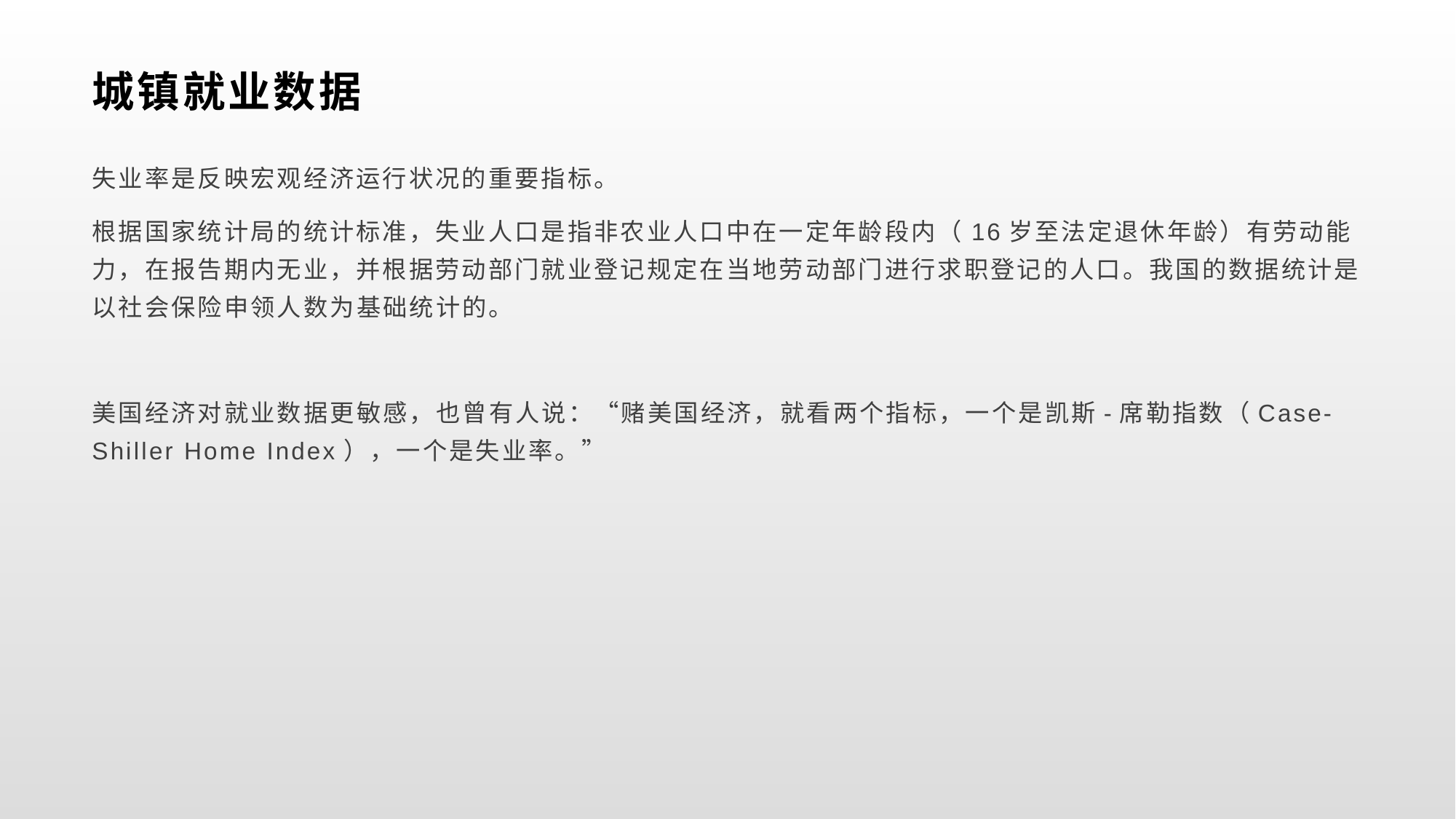

# 城镇就业数据
失业率是反映宏观经济运行状况的重要指标。
根据国家统计局的统计标准，失业人口是指非农业人口中在一定年龄段内（16岁至法定退休年龄）有劳动能力，在报告期内无业，并根据劳动部门就业登记规定在当地劳动部门进行求职登记的人口。我国的数据统计是以社会保险申领人数为基础统计的。

美国经济对就业数据更敏感，也曾有人说：“赌美国经济，就看两个指标，一个是凯斯-席勒指数（Case-Shiller Home Index），一个是失业率。”